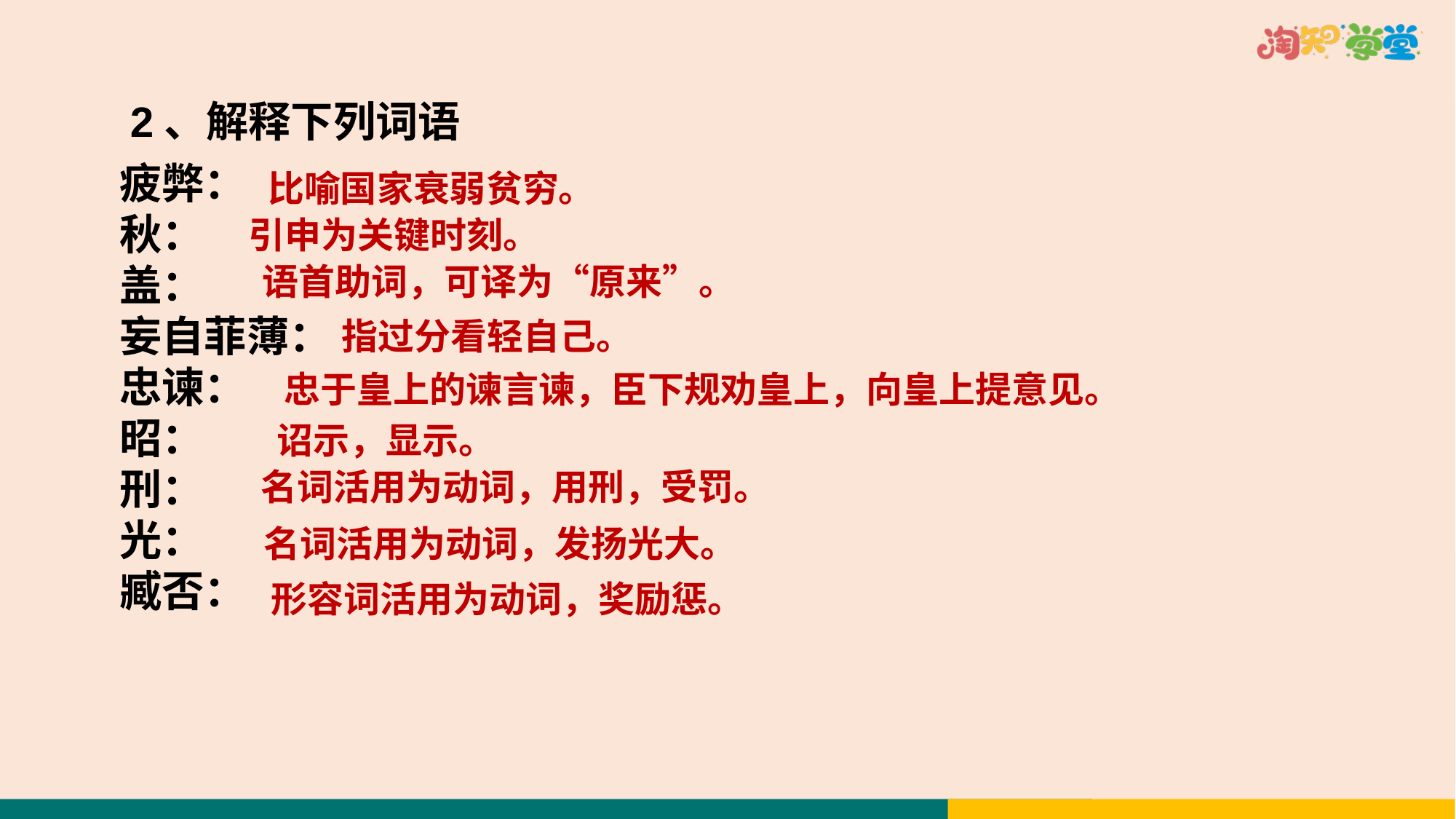

2、解释下列词语
疲弊：
秋：
盖：
妄自菲薄：
忠谏：
昭：
刑：
光：
臧否：
比喻国家衰弱贫穷。
引申为关键时刻。
语首助词，可译为“原来”。
指过分看轻自己。
忠于皇上的谏言谏，臣下规劝皇上，向皇上提意见。
诏示，显示。
名词活用为动词，用刑，受罚。
名词活用为动词，发扬光大。
形容词活用为动词，奖励惩。